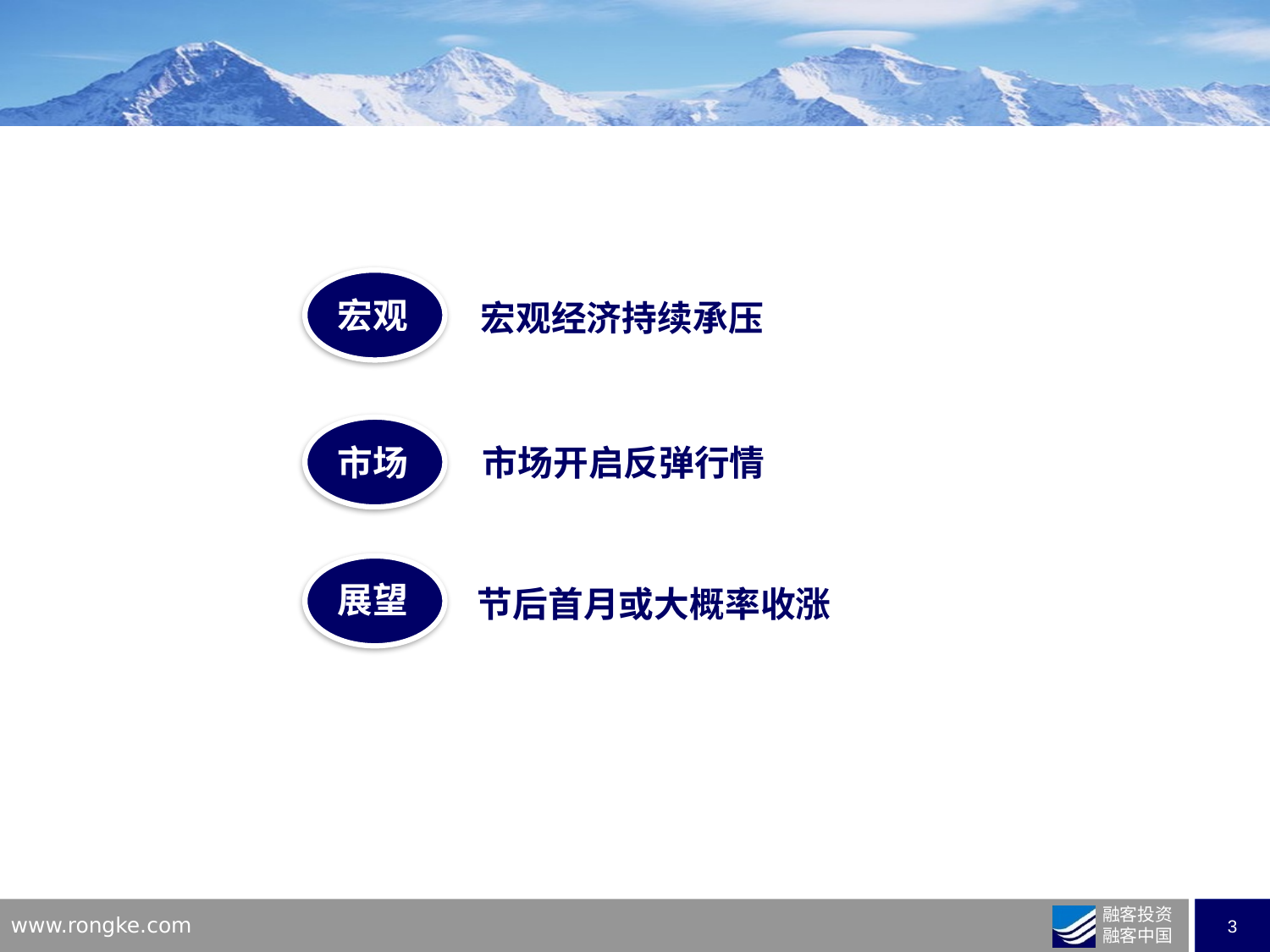

宏观
宏观经济持续承压

市场
市场开启反弹行情

展望
节后首月或大概率收涨
业务